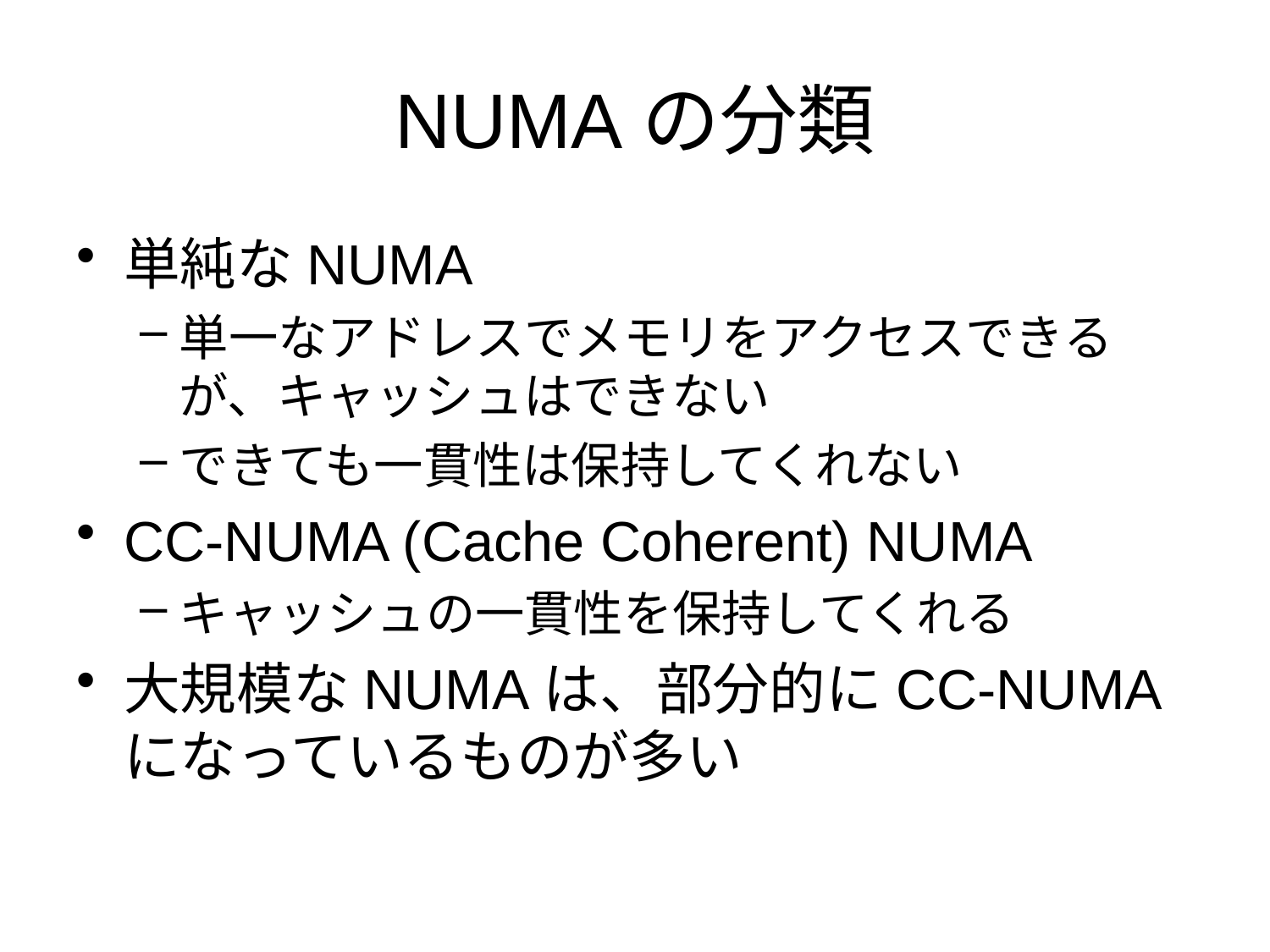

# NUMAの分類
単純なNUMA
単一なアドレスでメモリをアクセスできるが、キャッシュはできない
できても一貫性は保持してくれない
CC-NUMA (Cache Coherent) NUMA
キャッシュの一貫性を保持してくれる
大規模なNUMAは、部分的にCC-NUMAになっているものが多い